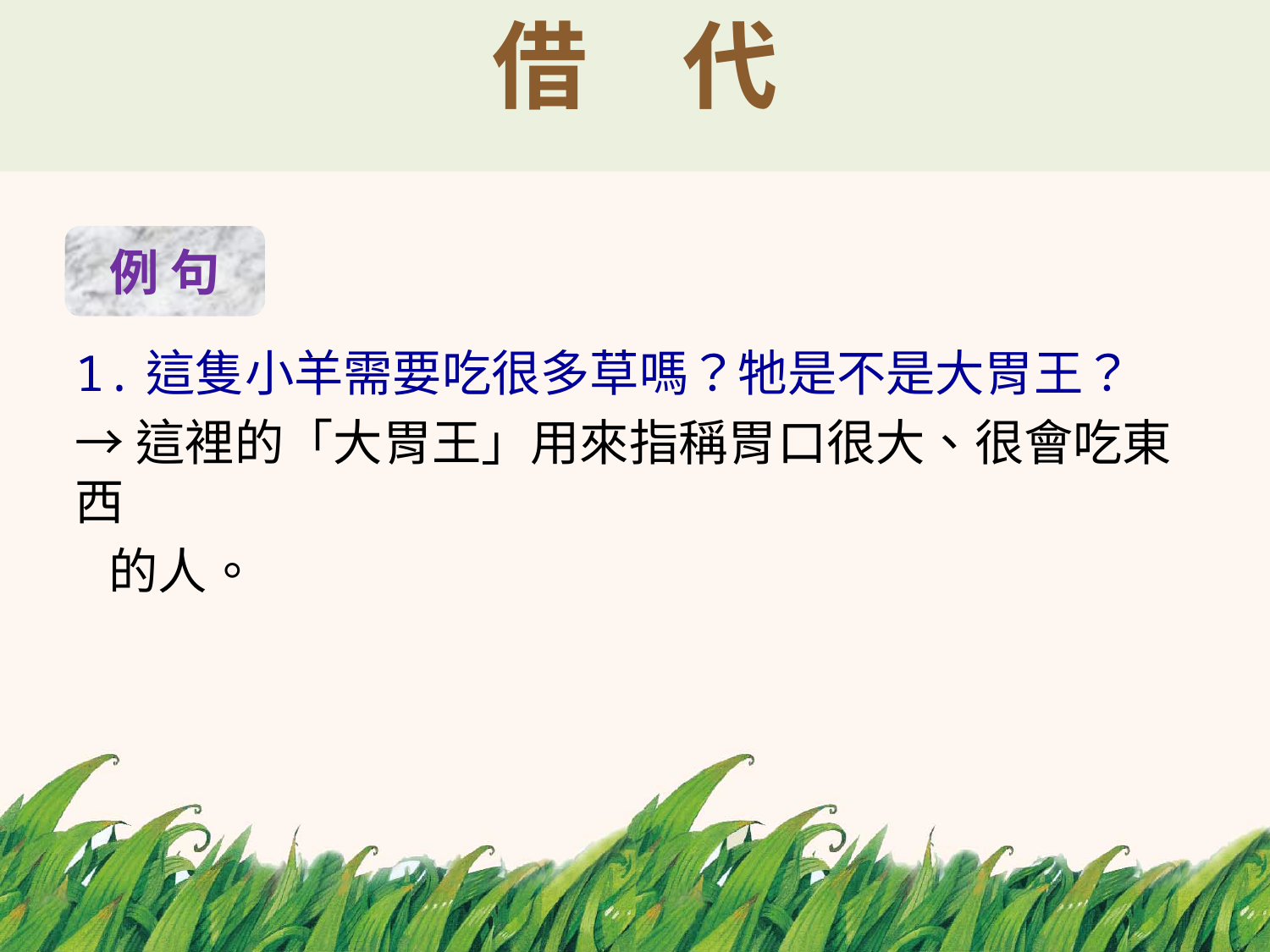

# 借　代
例 句
1.這隻小羊需要吃很多草嗎？牠是不是大胃王？
→這裡的「大胃王」用來指稱胃口很大、很會吃東西
  的人。